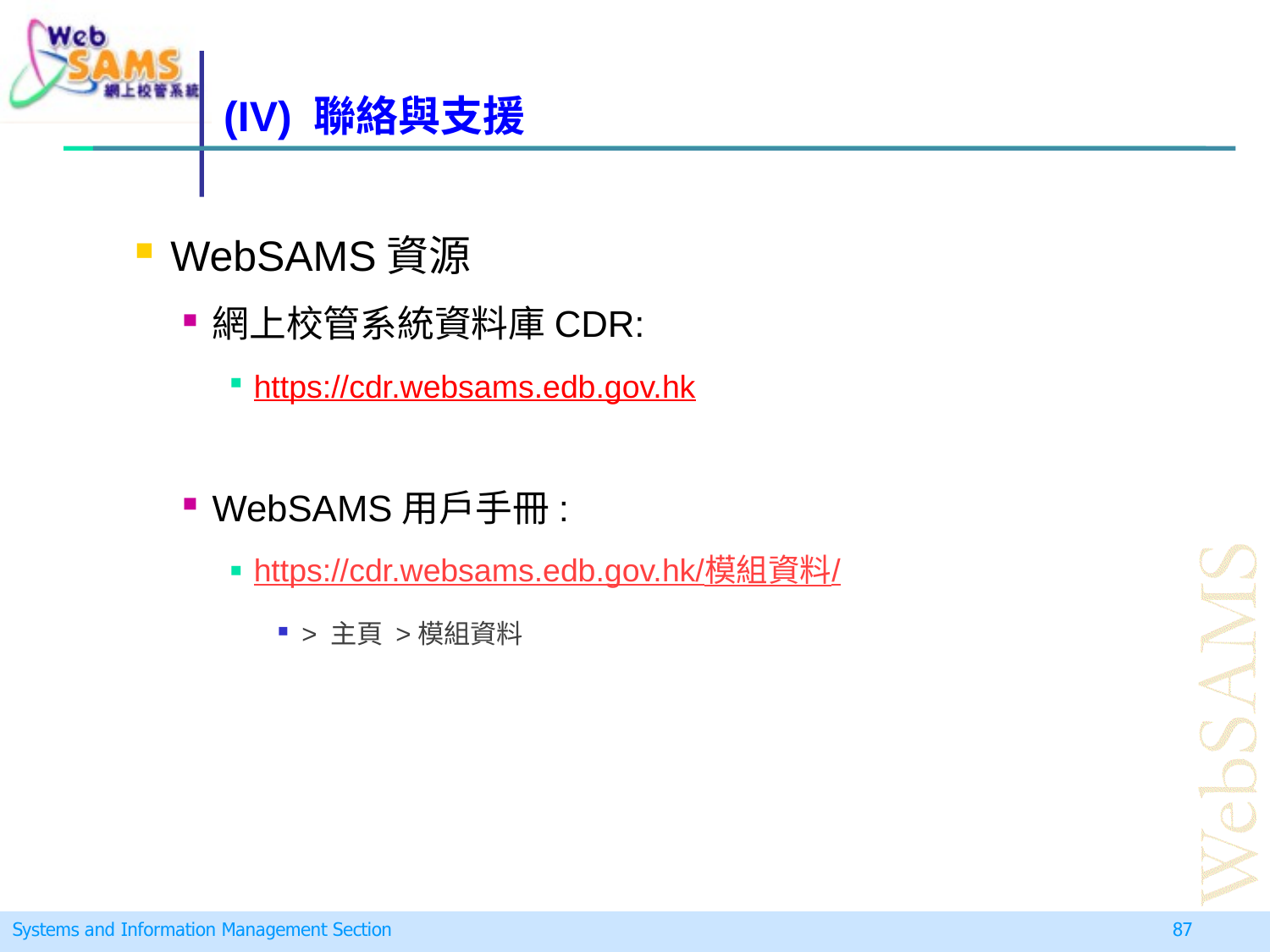

# (IV) 聯絡與支援
WebSAMS資源
網上校管系統資料庫CDR:
https://cdr.websams.edb.gov.hk

WebSAMS用戶手冊:
https://cdr.websams.edb.gov.hk/模組資料/
> 主頁 >模組資料